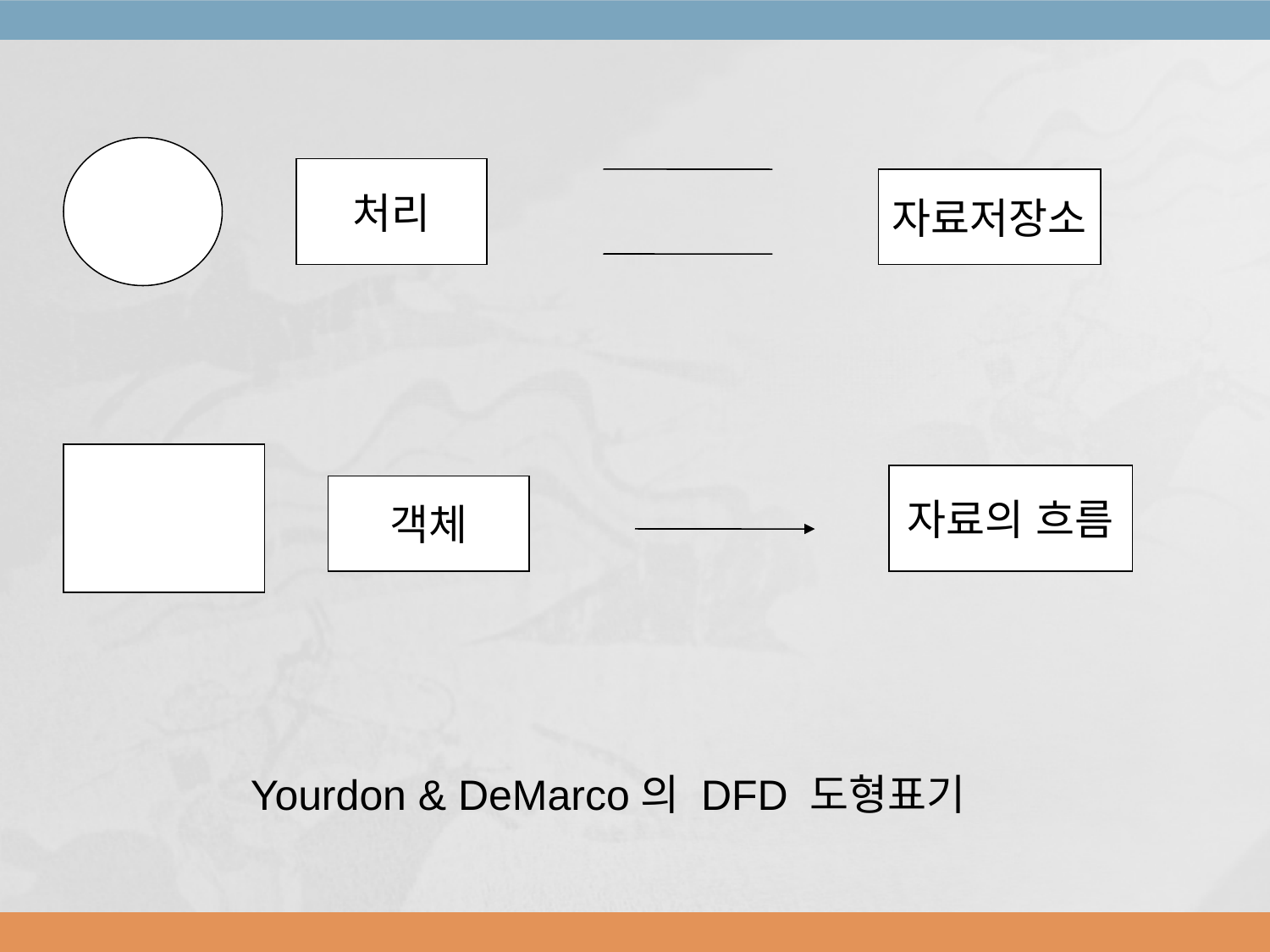

처리

자료저장소

자료의 흐름
객체

Yourdon & DeMarco의 DFD 도형표기